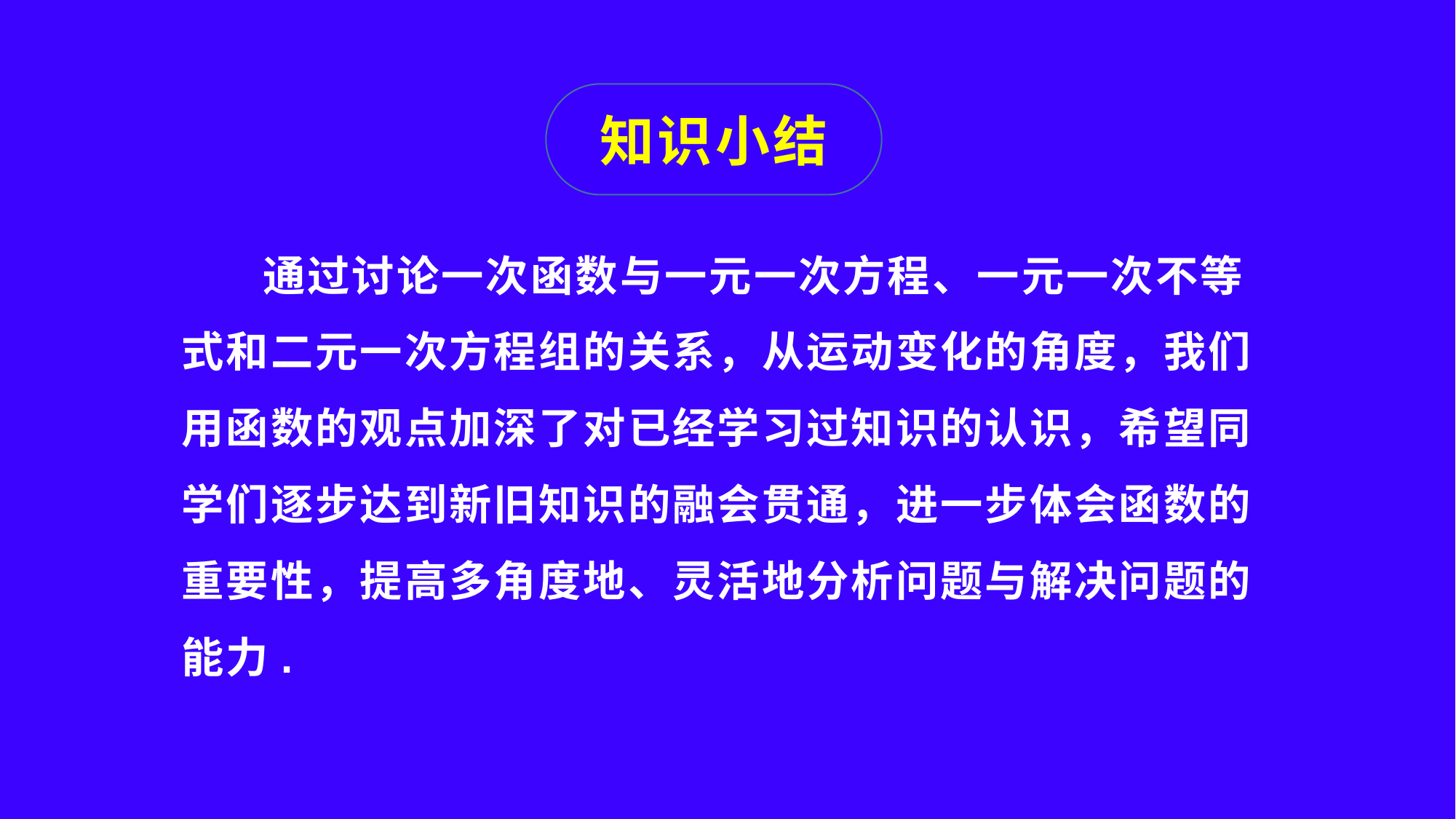

知识小结
   通过讨论一次函数与一元一次方程、一元一次不等式和二元一次方程组的关系，从运动变化的角度，我们用函数的观点加深了对已经学习过知识的认识，希望同学们逐步达到新旧知识的融会贯通，进一步体会函数的重要性，提高多角度地、灵活地分析问题与解决问题的能力.